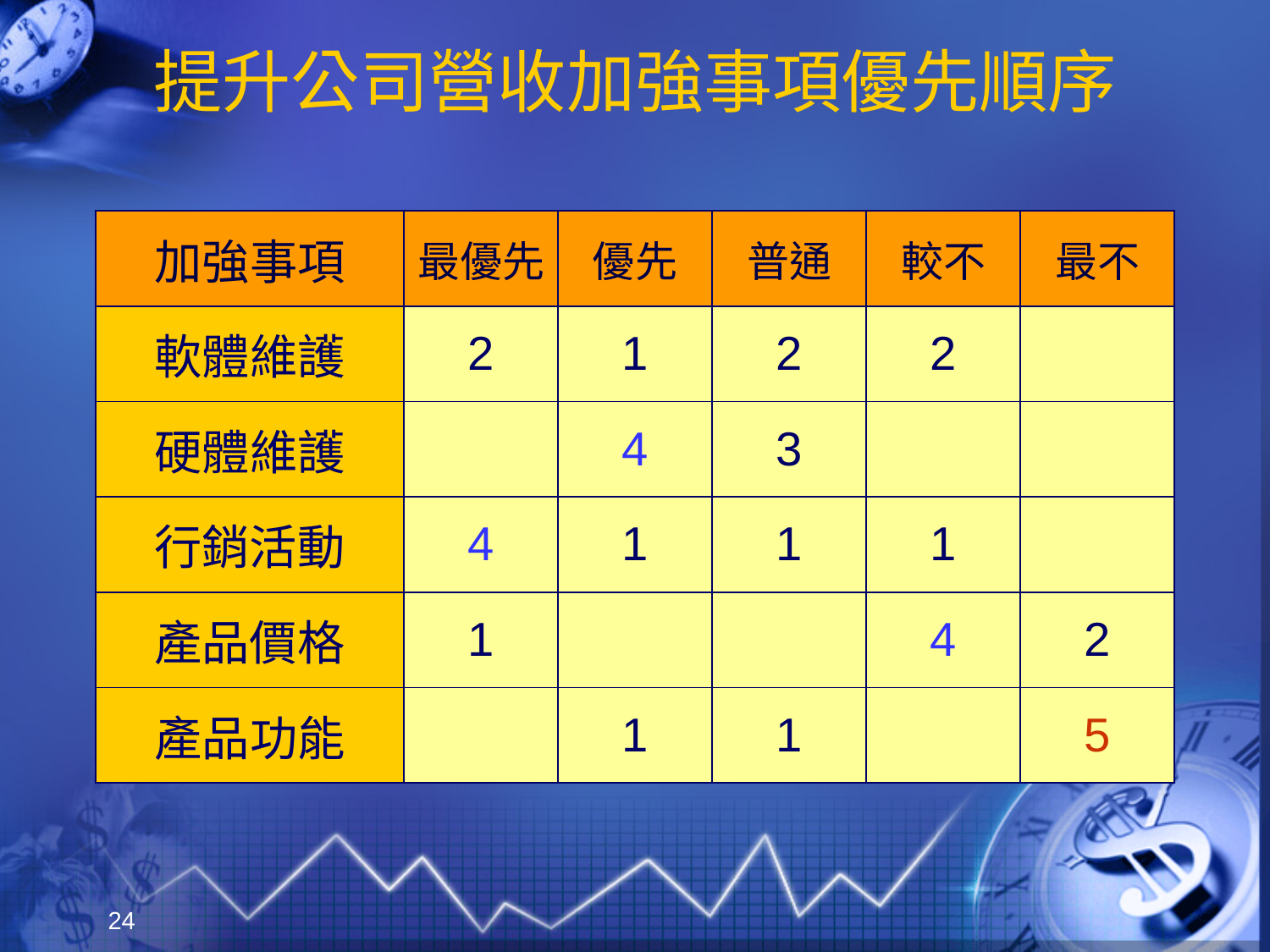

# 提升公司營收加強事項優先順序
| 加強事項 | 最優先 | 優先 | 普通 | 較不 | 最不 |
| --- | --- | --- | --- | --- | --- |
| 軟體維護 | 2 | 1 | 2 | 2 |  |
| 硬體維護 |  | 4 | 3 |  |  |
| 行銷活動 | 4 | 1 | 1 | 1 |  |
| 產品價格 | 1 |  |  | 4 | 2 |
| 產品功能 |  | 1 | 1 |  | 5 |
24